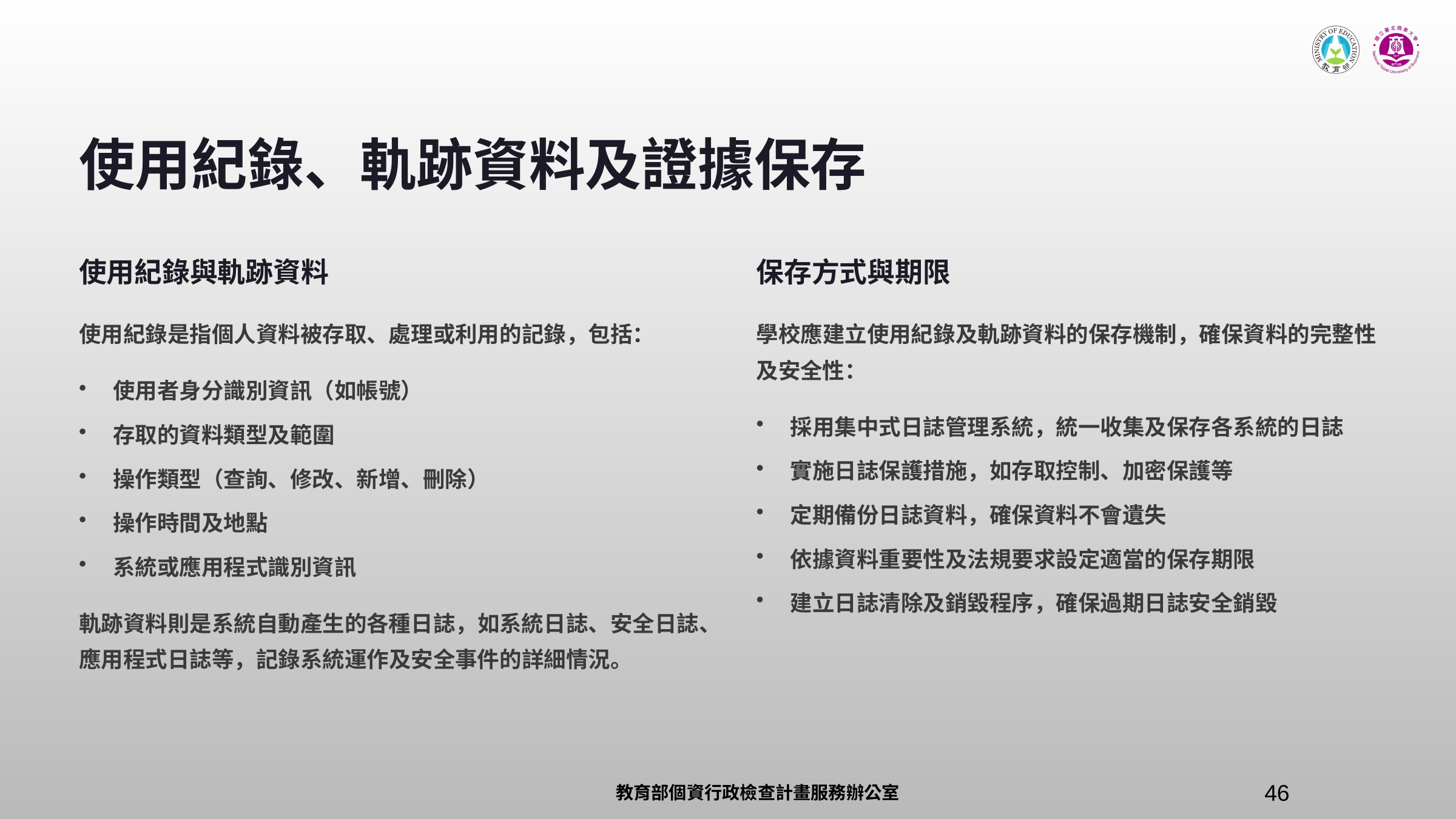

使用紀錄、軌跡資料及證據保存
使用紀錄與軌跡資料
保存方式與期限
使用紀錄是指個人資料被存取、處理或利用的記錄，包括：
學校應建立使用紀錄及軌跡資料的保存機制，確保資料的完整性及安全性：
使用者身分識別資訊（如帳號）
採用集中式日誌管理系統，統一收集及保存各系統的日誌
存取的資料類型及範圍
實施日誌保護措施，如存取控制、加密保護等
操作類型（查詢、修改、新增、刪除）
定期備份日誌資料，確保資料不會遺失
操作時間及地點
依據資料重要性及法規要求設定適當的保存期限
系統或應用程式識別資訊
建立日誌清除及銷毀程序，確保過期日誌安全銷毀
軌跡資料則是系統自動產生的各種日誌，如系統日誌、安全日誌、應用程式日誌等，記錄系統運作及安全事件的詳細情況。